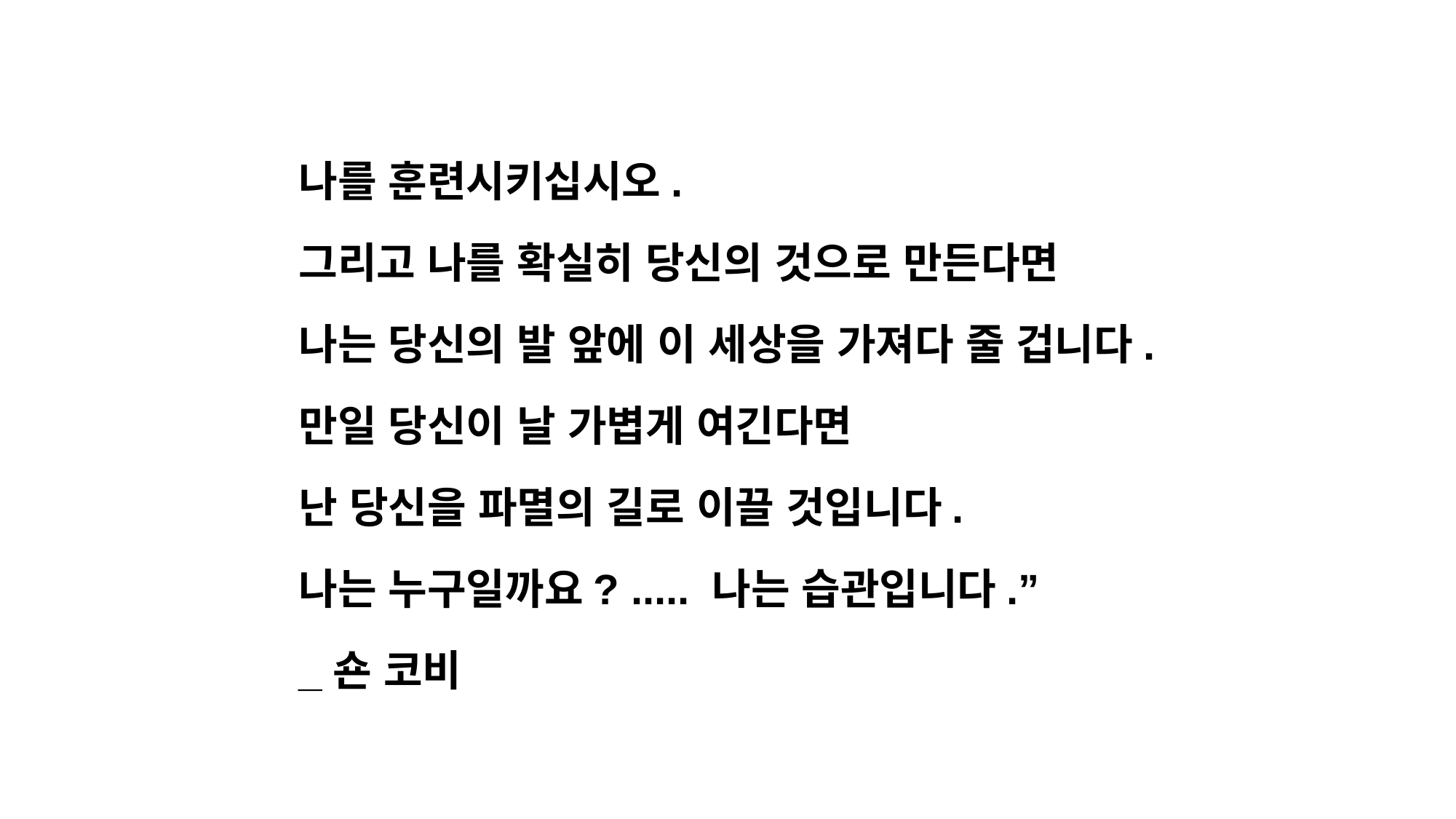

나를 훈련시키십시오.
그리고 나를 확실히 당신의 것으로 만든다면
나는 당신의 발 앞에 이 세상을 가져다 줄 겁니다.
만일 당신이 날 가볍게 여긴다면
난 당신을 파멸의 길로 이끌 것입니다.
나는 누구일까요? ..... 나는 습관입니다.”
_숀 코비
나는 누구일까요?
나는 언제나 당신 곁은 떠나지 않는 동반자입니다.
나는 당신의 가장 충실한 조언자일 수도 있고,
아니면 실패의 나락으로 끌어내릴 수도 있습니다.
나는 모든 위대한 사람들의 하인일 뿐 아니라
실패한 모든 이들의 주인이기도 합니다.
나를 당신의 이익을 위해 이용할 수도 있고,
당신의 실패를 위해 사용할 수도 있습니다.